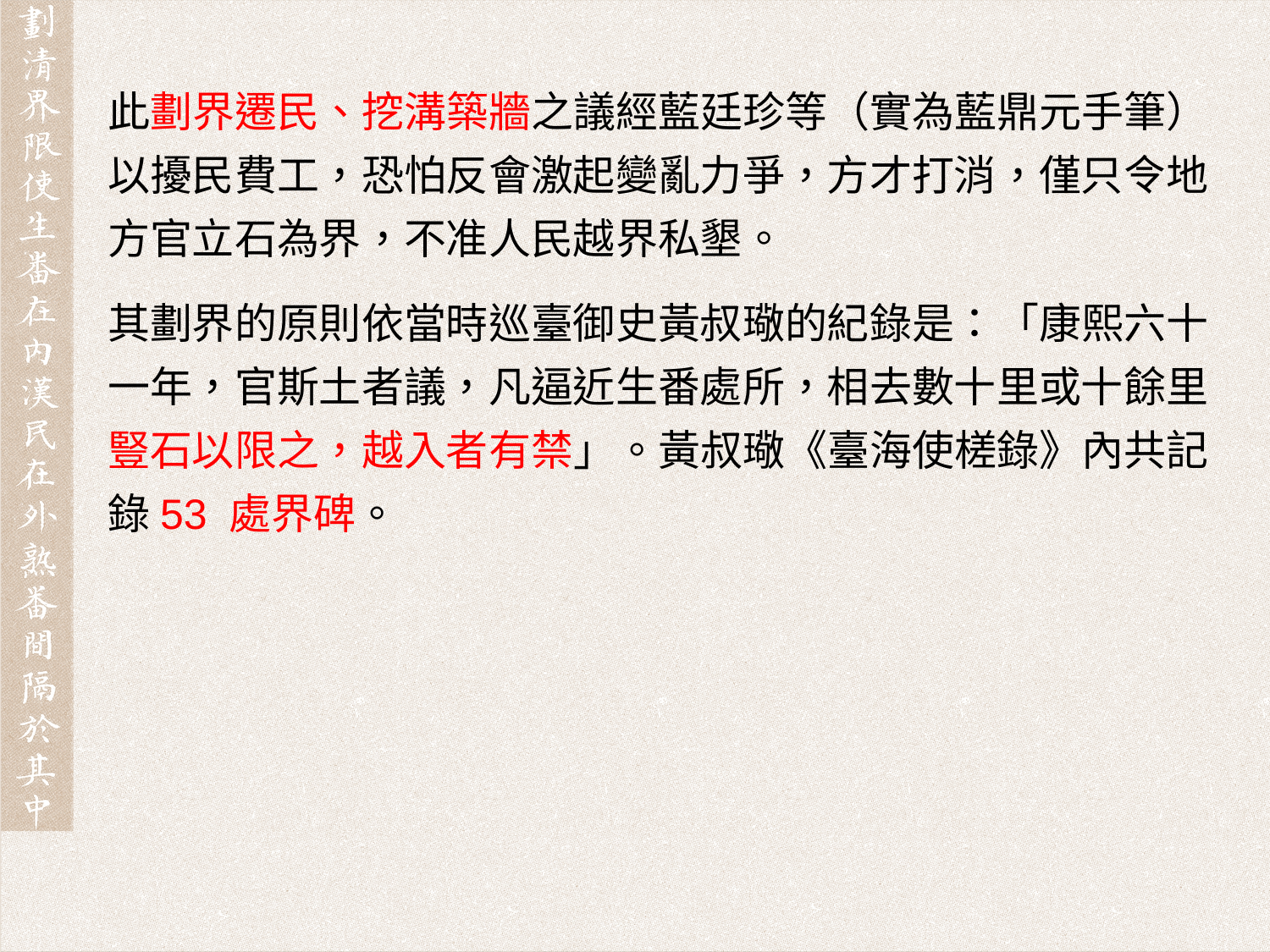

此劃界遷民、挖溝築牆之議經藍廷珍等（實為藍鼎元手筆）以擾民費工，恐怕反會激起變亂力爭，方才打消，僅只令地方官立石為界，不准人民越界私墾。
其劃界的原則依當時巡臺御史黃叔璥的紀錄是：「康熙六十一年，官斯土者議，凡逼近生番處所，相去數十里或十餘里豎石以限之，越入者有禁」。黃叔璥《臺海使槎錄》內共記錄53 處界碑。